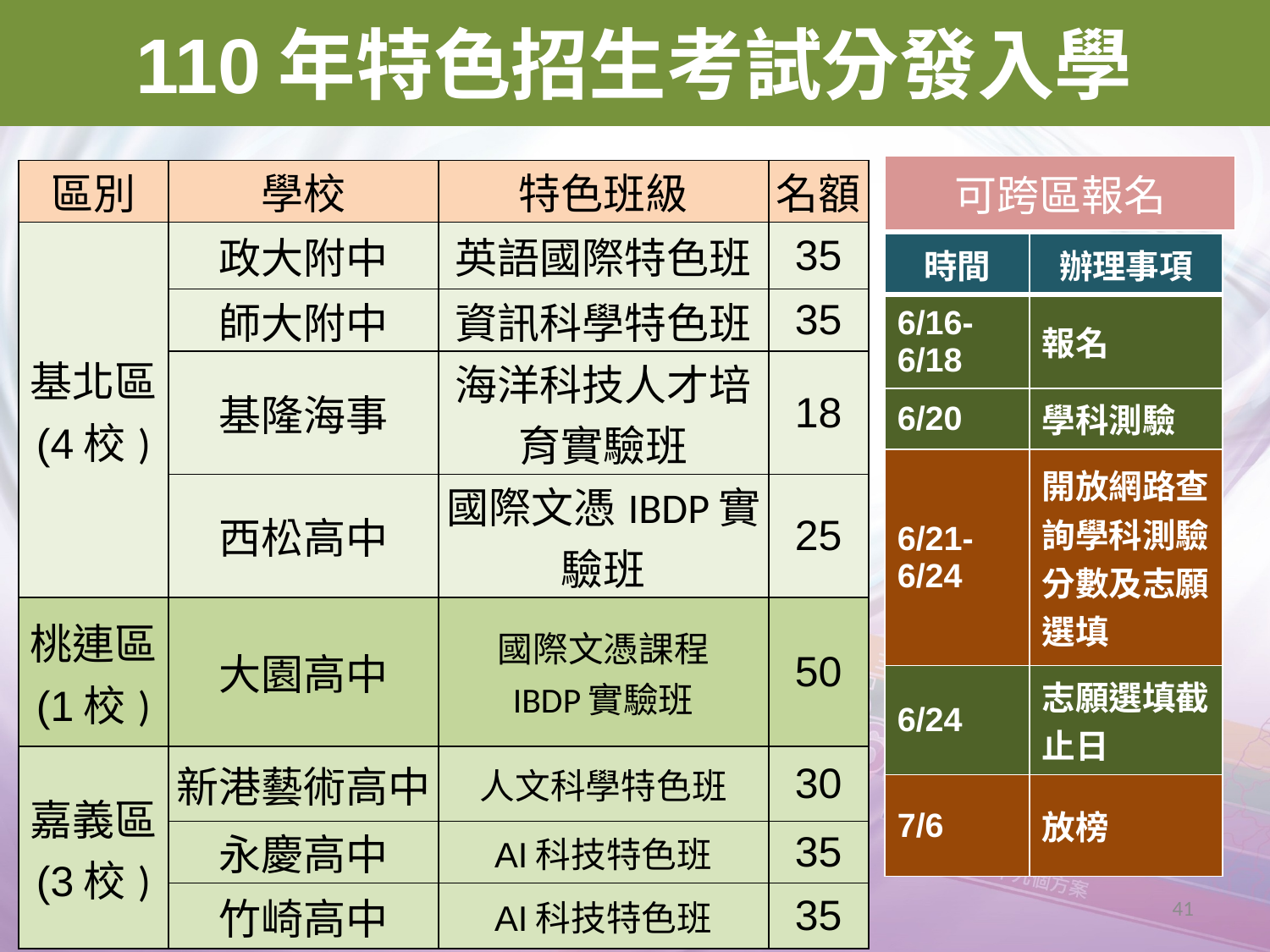

110年特色招生考試分發入學
| 可跨區報名 |
| --- |
| 區別 | 學校 | 特色班級 | 名額 |
| --- | --- | --- | --- |
| 基北區 (4校) | 政大附中 | 英語國際特色班 | 35 |
|  | 師大附中 | 資訊科學特色班 | 35 |
|  | 基隆海事 | 海洋科技人才培育實驗班 | 18 |
|  | 西松高中 | 國際文憑IBDP實驗班 | 25 |
| 桃連區 (1校) | 大園高中 | 國際文憑課程 IBDP實驗班 | 50 |
| 嘉義區 (3校) | 新港藝術高中 | 人文科學特色班 | 30 |
|  | 永慶高中 | AI科技特色班 | 35 |
|  | 竹崎高中 | AI科技特色班 | 35 |
| 時間 | 辦理事項 |
| --- | --- |
| 6/16-6/18 | 報名 |
| 6/20 | 學科測驗 |
| 6/21- 6/24 | 開放網路查詢學科測驗分數及志願選填 |
| 6/24 | 志願選填截止日 |
| 7/6 | 放榜 |
41